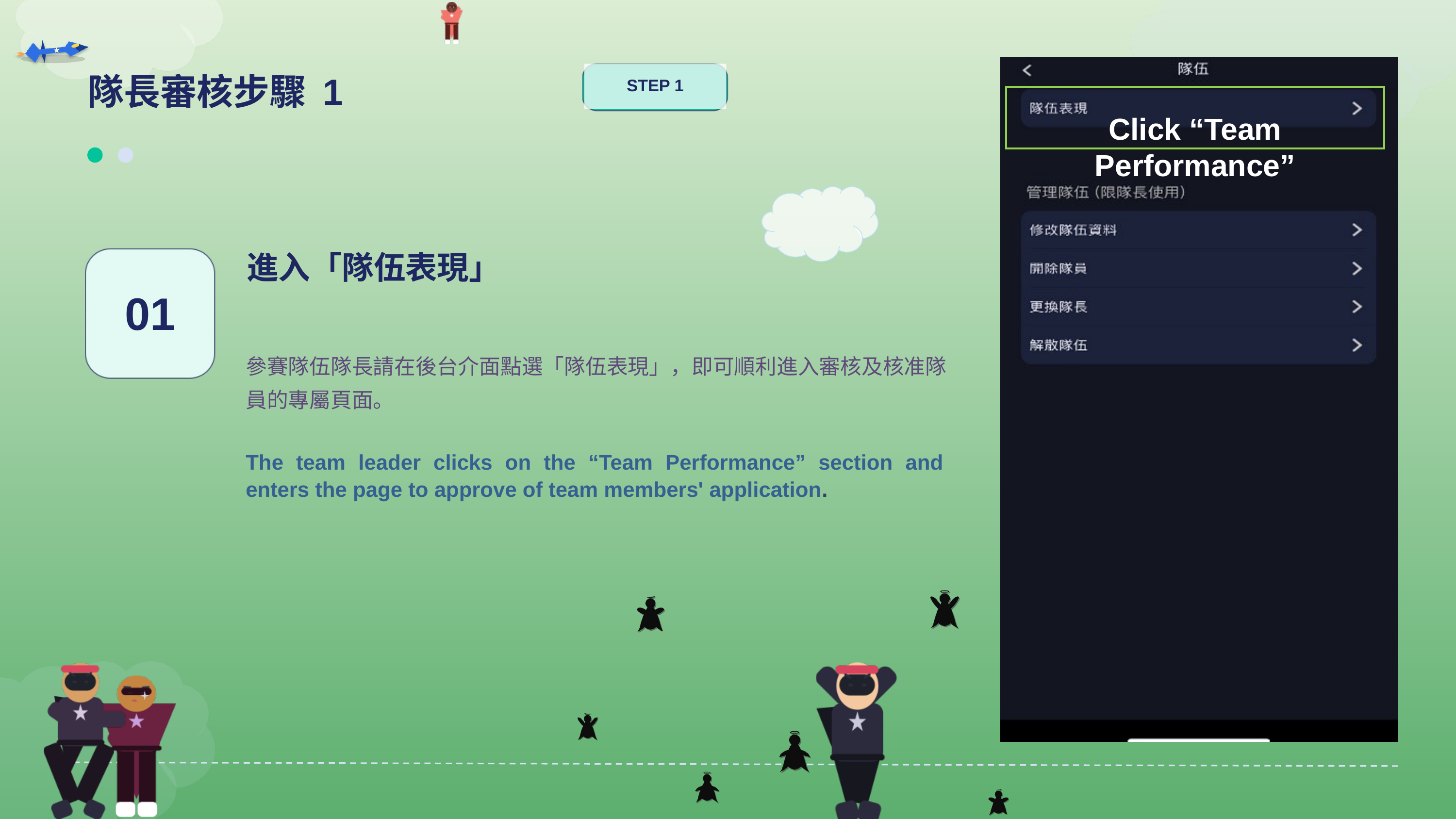

隊長審核步驟 1

STEP 1

Click “Team Performance”

進入「隊伍表現」

01

參賽隊伍隊長請在後台介面點選「隊伍表現」，即可順利進入審核及核准隊員的專屬頁面。

The team leader clicks on the “Team Performance” section and enters the page to approve of team members' application.